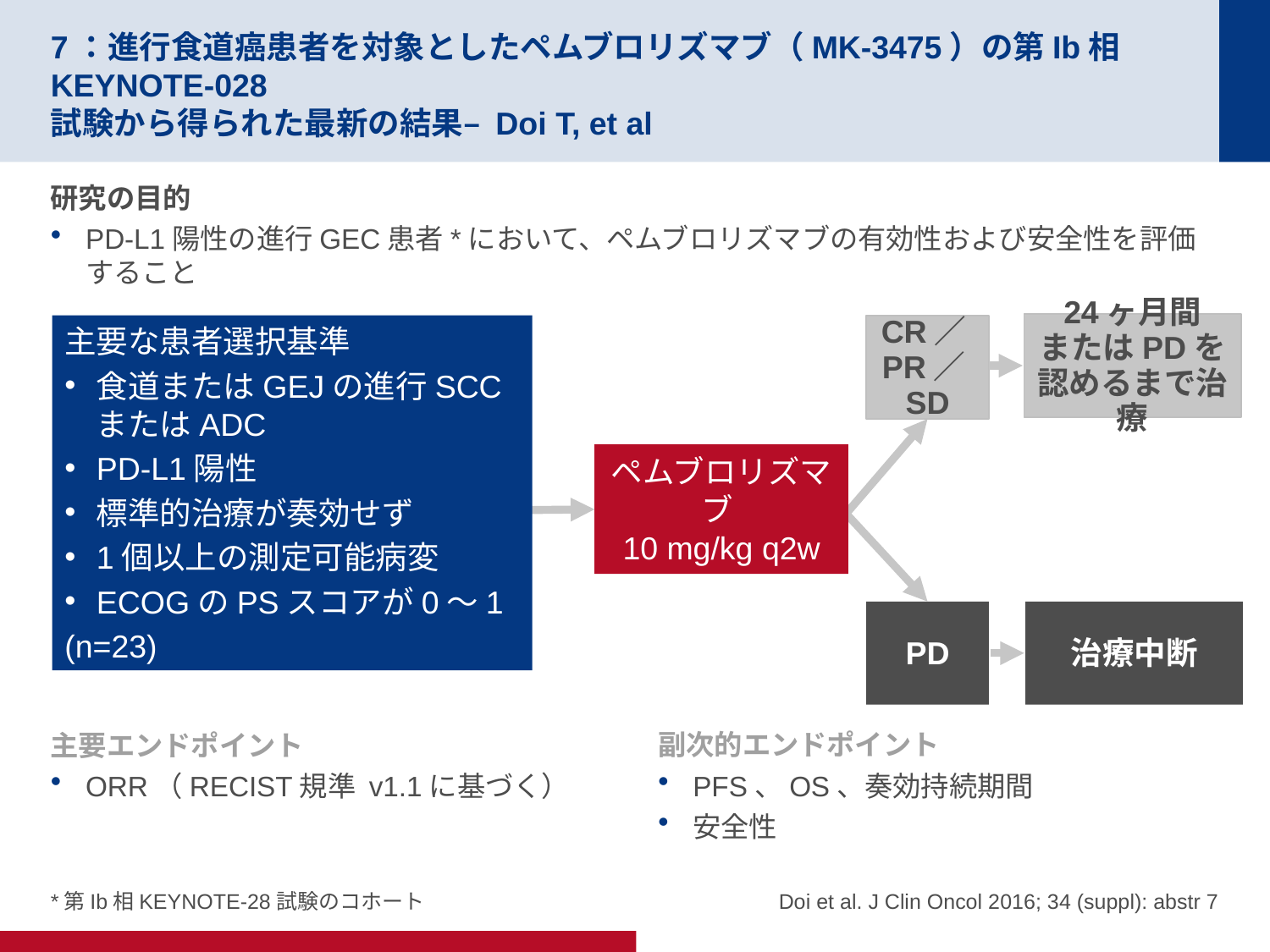

# 7：進行食道癌患者を対象としたペムブロリズマブ（MK-3475）の第Ib相KEYNOTE-028 試験から得られた最新の結果– Doi T, et al
研究の目的
PD-L1陽性の進行GEC患者*において、ペムブロリズマブの有効性および安全性を評価すること
24ヶ月間
またはPDを認めるまで治療
主要な患者選択基準
食道またはGEJの進行SCCまたはADC
PD-L1陽性
標準的治療が奏効せず
1個以上の測定可能病変
ECOGのPSスコアが0～1
(n=23)
CR／PR／SD
ペムブロリズマブ
10 mg/kg q2w
治療中断
PD
主要エンドポイント
ORR（RECIST規準 v1.1に基づく）

副次的エンドポイント
PFS、OS、奏効持続期間
安全性
*第Ib相KEYNOTE-28試験のコホート
Doi et al. J Clin Oncol 2016; 34 (suppl): abstr 7